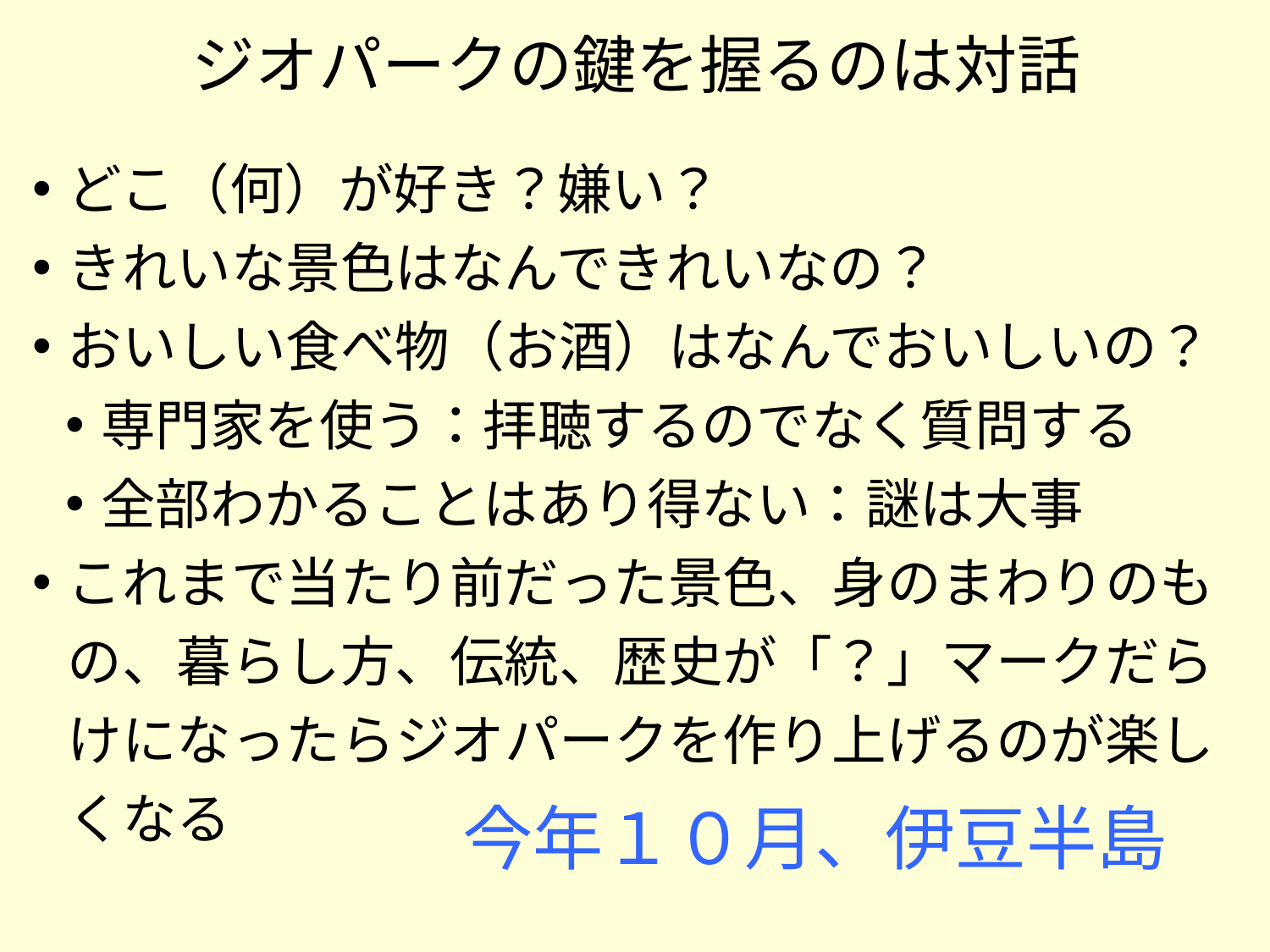

# ジオパークの鍵を握るのは対話
どこ（何）が好き？嫌い？
きれいな景色はなんできれいなの？
おいしい食べ物（お酒）はなんでおいしいの？
専門家を使う：拝聴するのでなく質問する
全部わかることはあり得ない：謎は大事
これまで当たり前だった景色、身のまわりのもの、暮らし方、伝統、歴史が「？」マークだらけになったらジオパークを作り上げるのが楽しくなる
今年１０月、伊豆半島